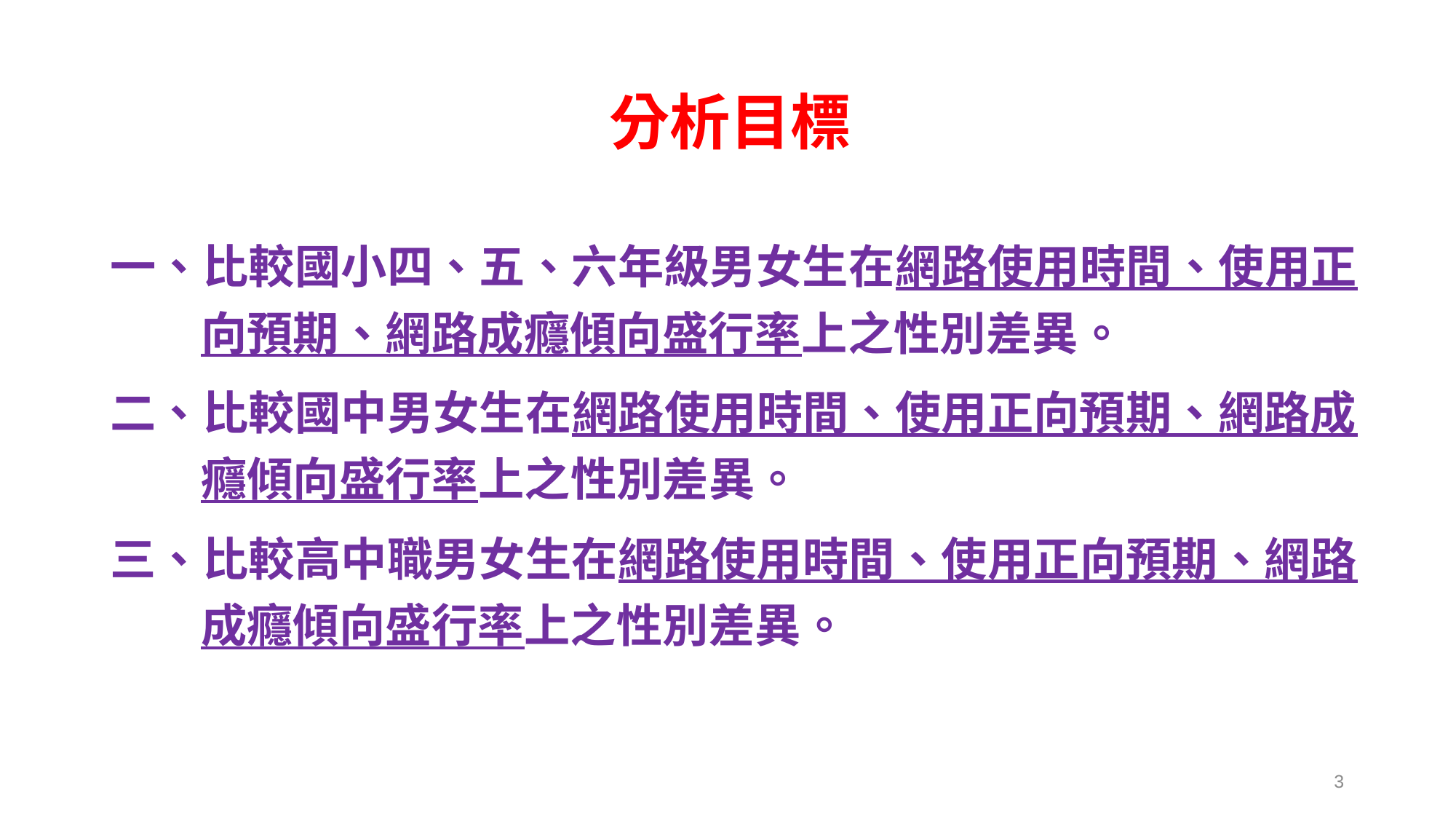

# 分析目標
一、比較國小四、五、六年級男女生在網路使用時間、使用正向預期、網路成癮傾向盛行率上之性別差異。
二、比較國中男女生在網路使用時間、使用正向預期、網路成癮傾向盛行率上之性別差異。
三、比較高中職男女生在網路使用時間、使用正向預期、網路成癮傾向盛行率上之性別差異。

3